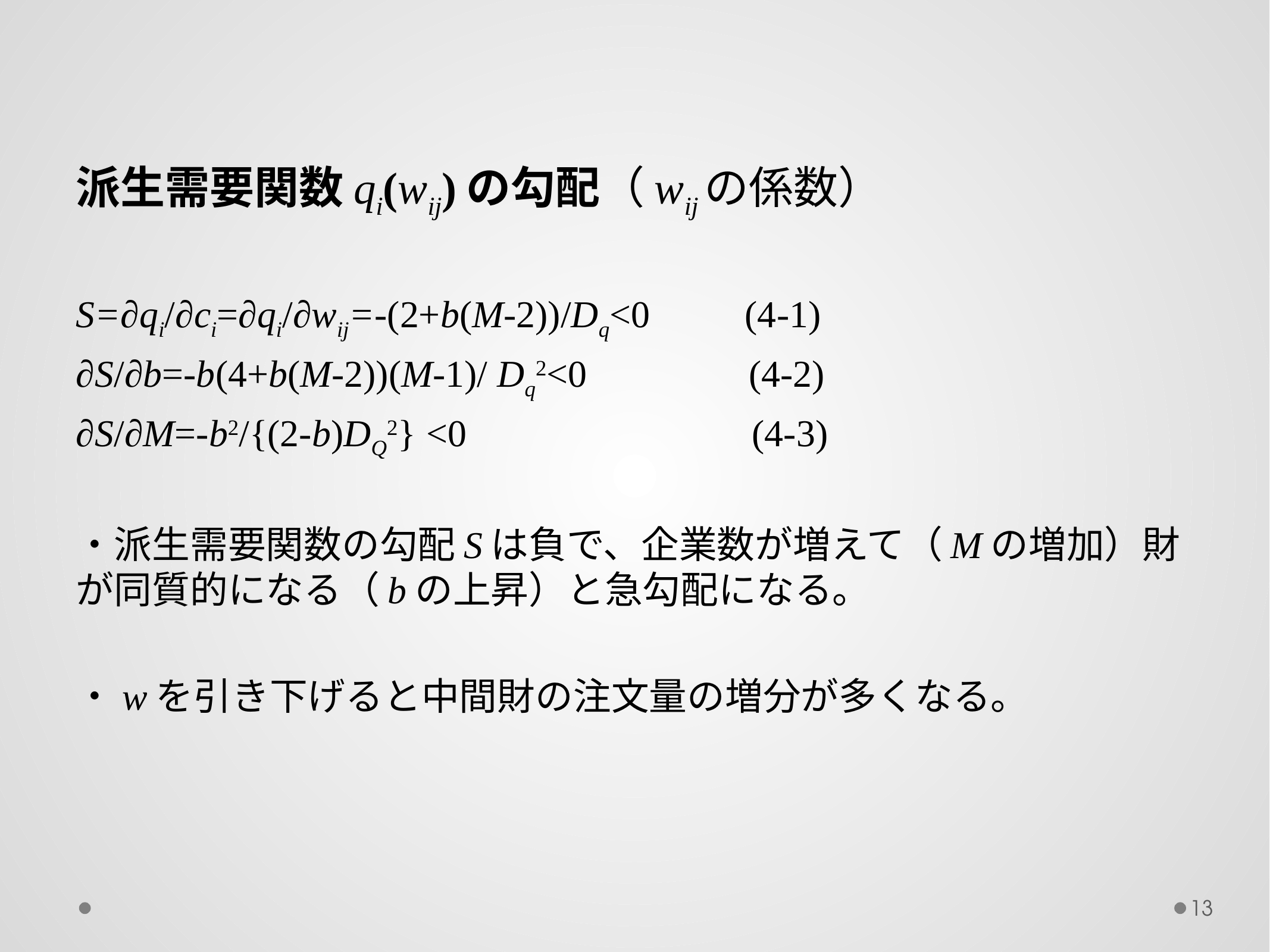

派生需要関数qi(wij)の勾配（wijの係数）

S=∂qi/∂ci=∂qi/∂wij=-(2+b(M-2))/Dq<0          (4-1)
∂S/∂b=-b(4+b(M-2))(M-1)/ Dq2<0                 (4-2)
∂S/∂M=-b2/{(2-b)DQ2} <0                              (4-3)

・派生需要関数の勾配Sは負で、企業数が増えて（Mの増加）財が同質的になる（bの上昇）と急勾配になる。

・wを引き下げると中間財の注文量の増分が多くなる。

13